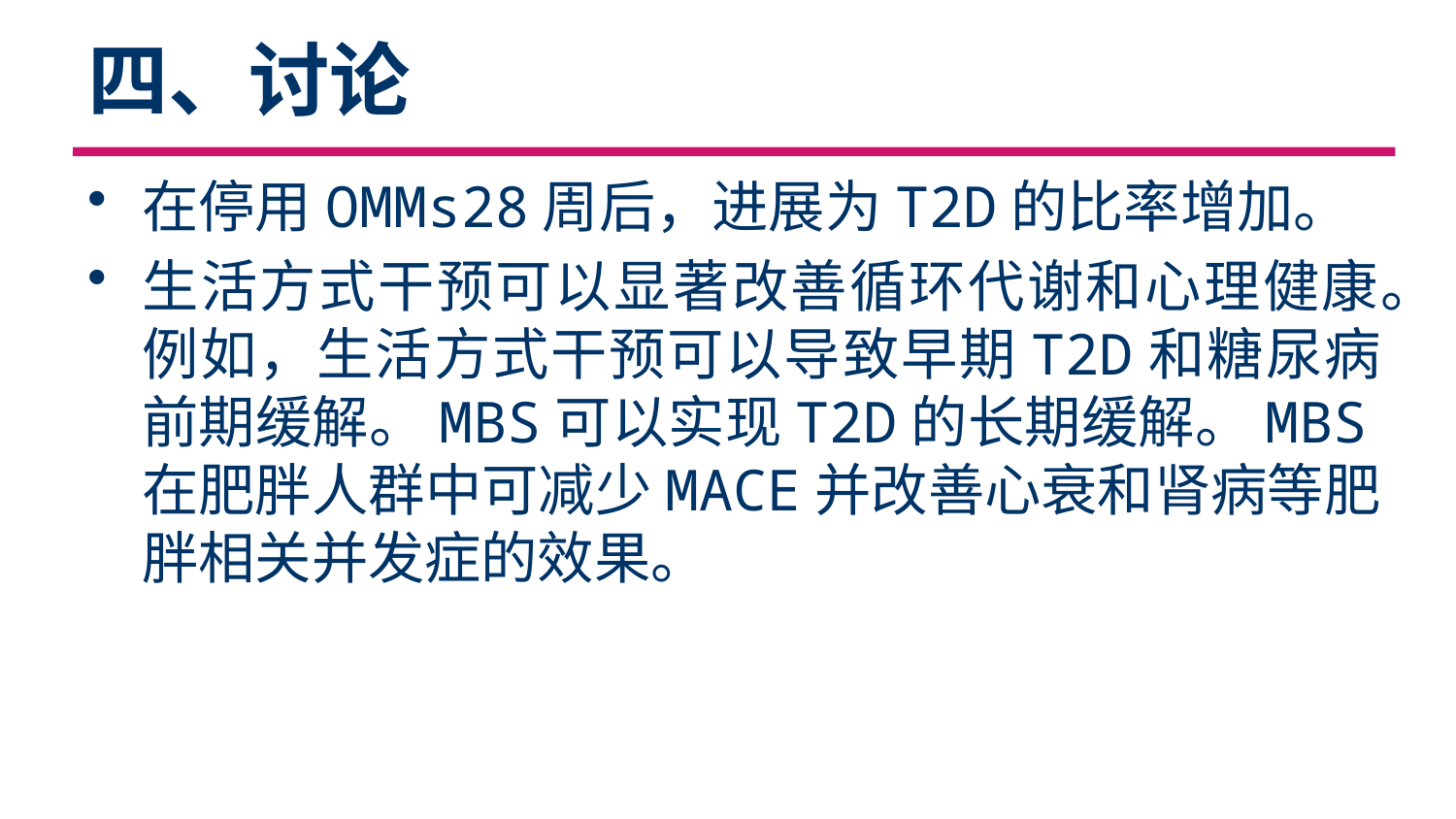

# 四、讨论

在停用OMMs28周后，进展为T2D的比率增加。
生活方式干预可以显著改善循环代谢和心理健康。例如，生活方式干预可以导致早期T2D和糖尿病前期缓解。MBS可以实现T2D的长期缓解。MBS在肥胖人群中可减少MACE并改善心衰和肾病等肥胖相关并发症的效果。